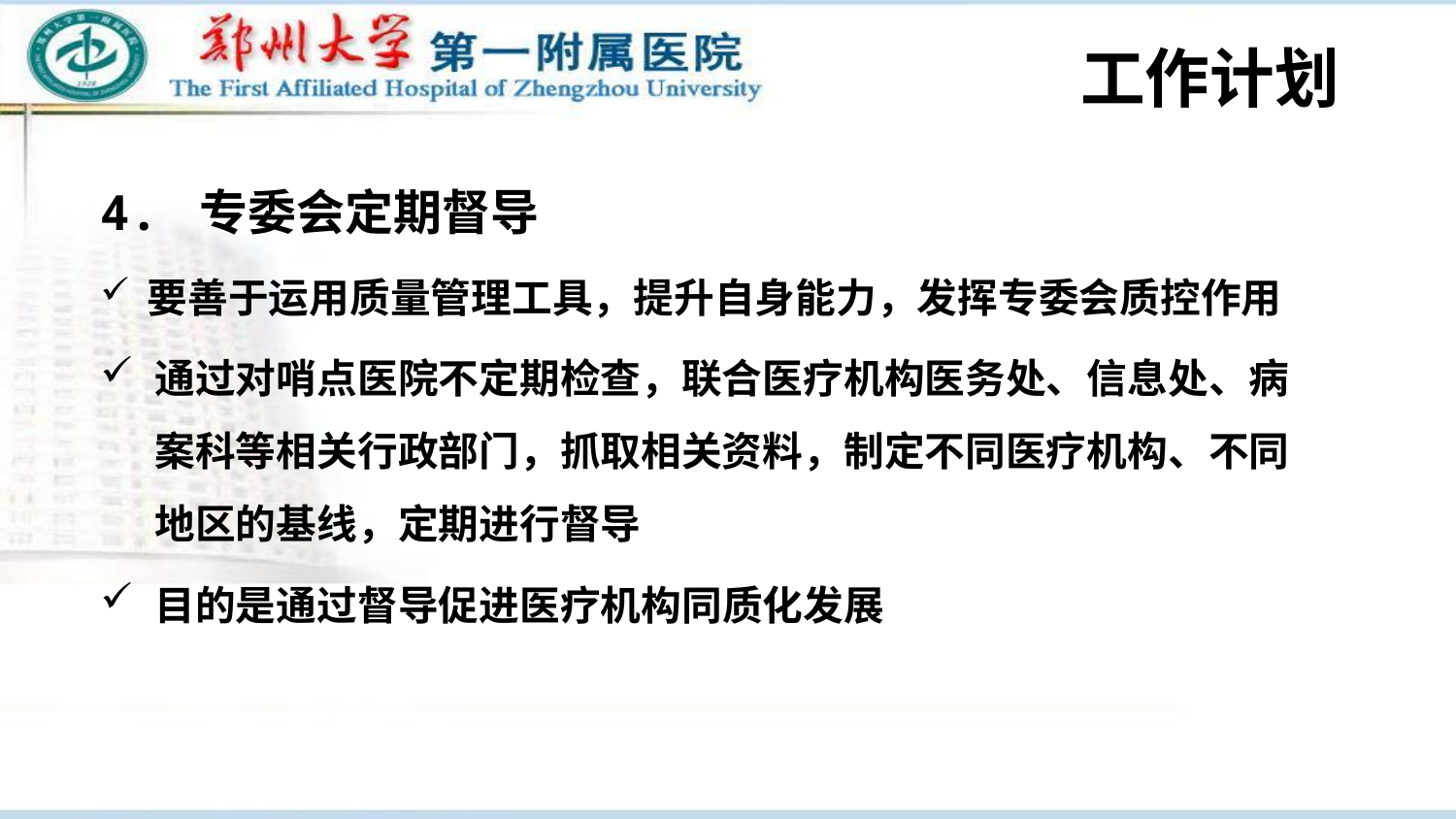

# 工作计划
4. 专委会定期督导
 要善于运用质量管理工具，提升自身能力，发挥专委会质控作用
通过对哨点医院不定期检查，联合医疗机构医务处、信息处、病案科等相关行政部门，抓取相关资料，制定不同医疗机构、不同地区的基线，定期进行督导
目的是通过督导促进医疗机构同质化发展